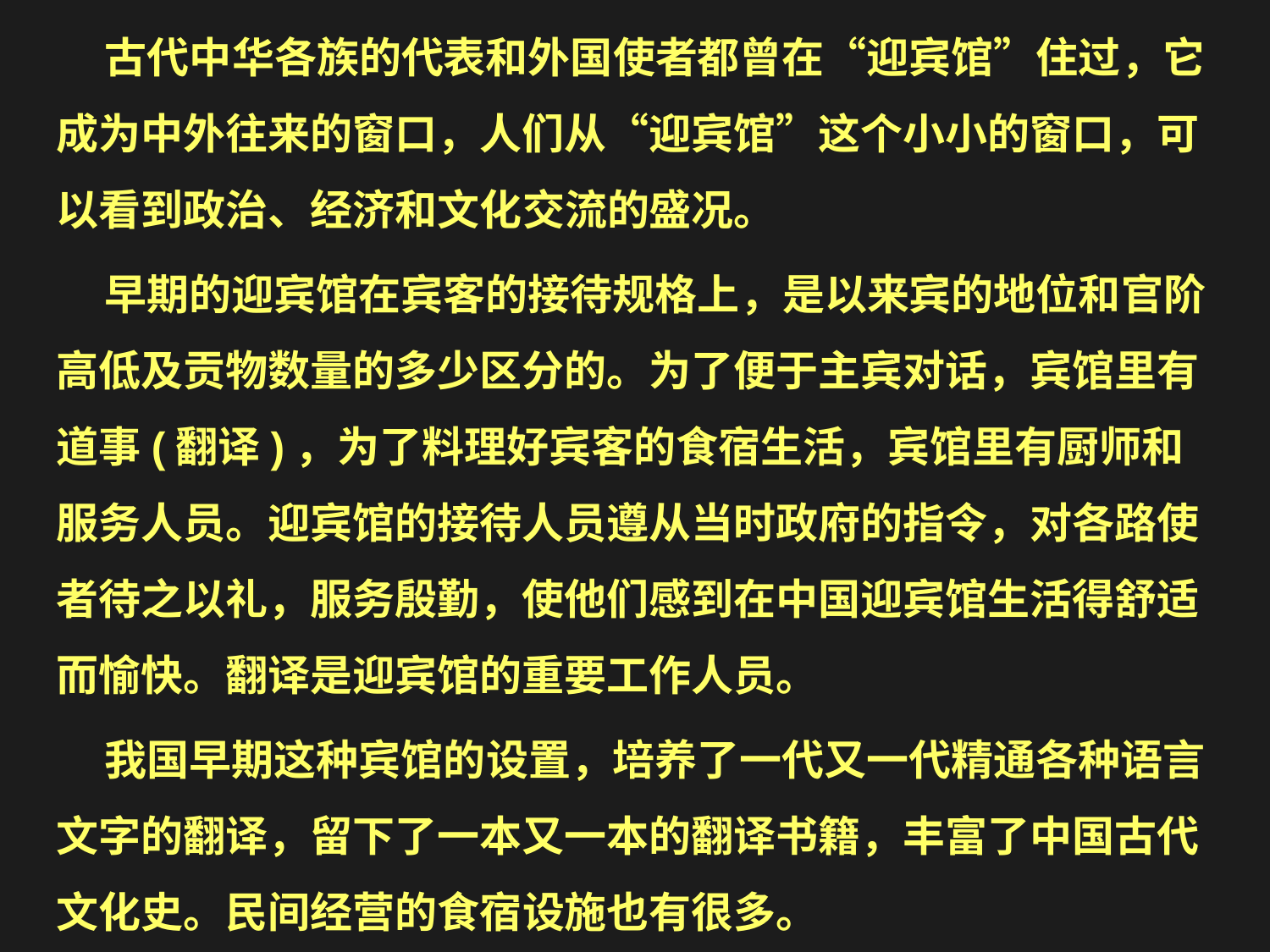

古代中华各族的代表和外国使者都曾在“迎宾馆”住过，它成为中外往来的窗口，人们从“迎宾馆”这个小小的窗口，可以看到政治、经济和文化交流的盛况。
    早期的迎宾馆在宾客的接待规格上，是以来宾的地位和官阶高低及贡物数量的多少区分的。为了便于主宾对话，宾馆里有道事(翻译)，为了料理好宾客的食宿生活，宾馆里有厨师和服务人员。迎宾馆的接待人员遵从当时政府的指令，对各路使者待之以礼，服务殷勤，使他们感到在中国迎宾馆生活得舒适而愉快。翻译是迎宾馆的重要工作人员。
    我国早期这种宾馆的设置，培养了一代又一代精通各种语言文字的翻译，留下了一本又一本的翻译书籍，丰富了中国古代文化史。民间经营的食宿设施也有很多。